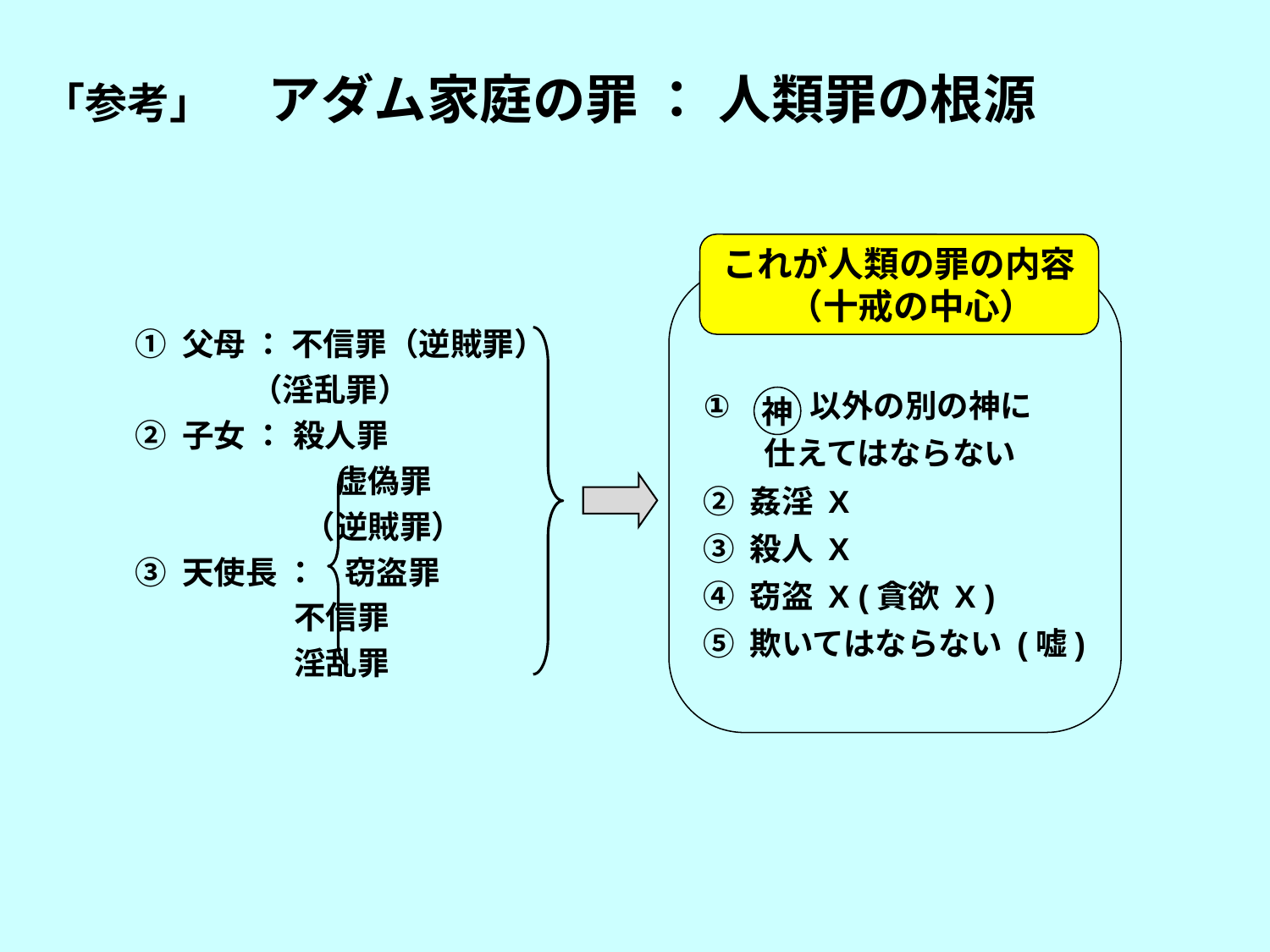

「参考」　アダム家庭の罪 ： 人類罪の根源
これが人類の罪の内容
  （十戒の中心）

    以外の別の神に
      仕えてはならない
② 姦淫 Χ
③ 殺人 Χ
④ 窃盗 Χ (貪欲 Χ )
⑤ 欺いてはならない (嘘)
① 父母 ： 不信罪（逆賊罪）
               （淫乱罪）
② 子女 ： 殺人罪
　                   虚偽罪
  　                （逆賊罪）
③ 天使長 ：    窃盗罪
                     不信罪
                     淫乱罪

神